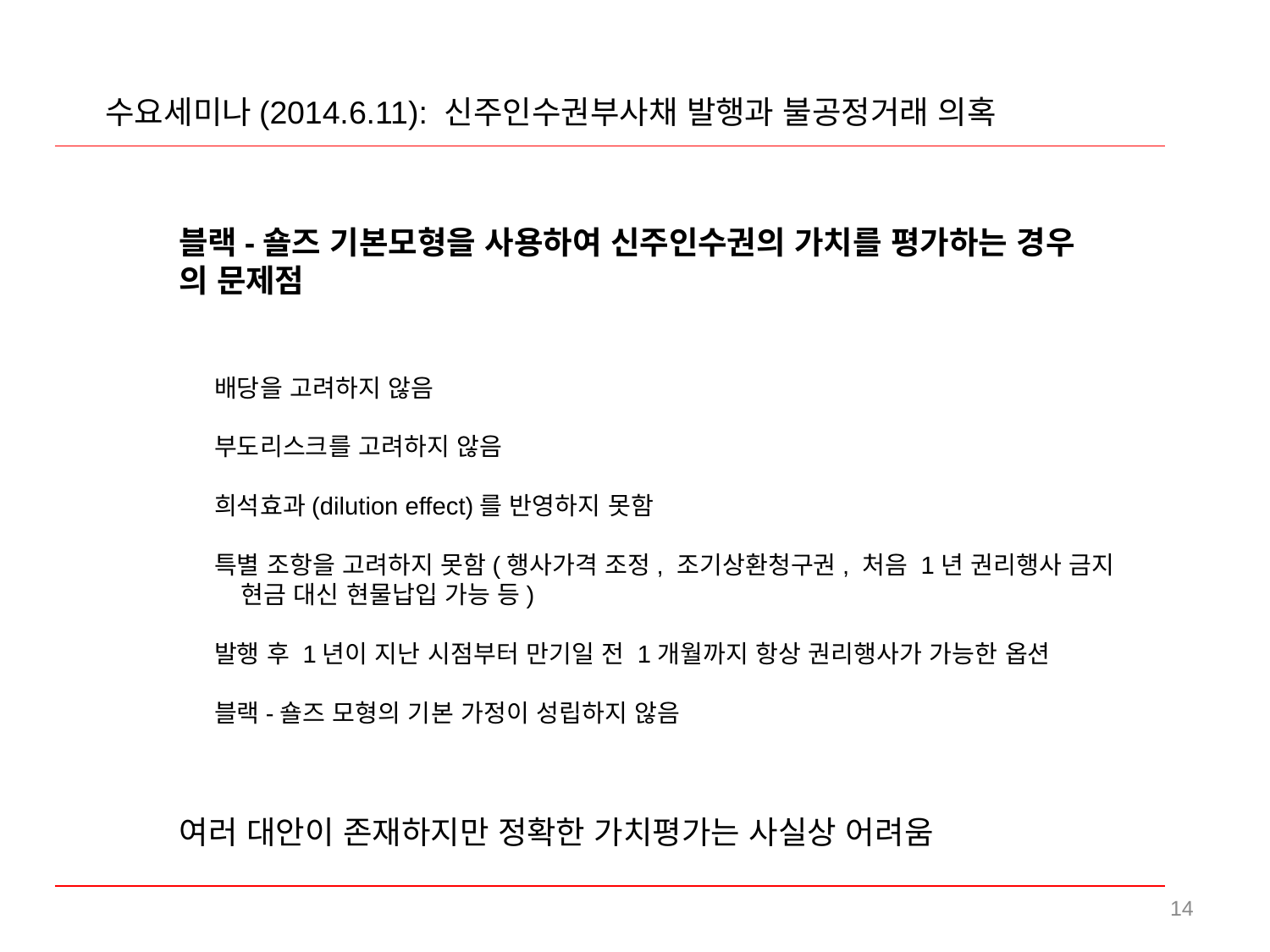

수요세미나(2014.6.11): 신주인수권부사채 발행과 불공정거래 의혹
블랙-숄즈 기본모형을 사용하여 신주인수권의 가치를 평가하는 경우
의 문제점
배당을 고려하지 않음

부도리스크를 고려하지 않음

희석효과(dilution effect)를 반영하지 못함

특별 조항을 고려하지 못함(행사가격 조정, 조기상환청구권, 처음 1년 권리행사 금지
   현금 대신 현물납입 가능 등)

발행 후 1년이 지난 시점부터 만기일 전 1개월까지 항상 권리행사가 가능한 옵션

블랙-숄즈 모형의 기본 가정이 성립하지 않음

여러 대안이 존재하지만 정확한 가치평가는 사실상 어려움
14